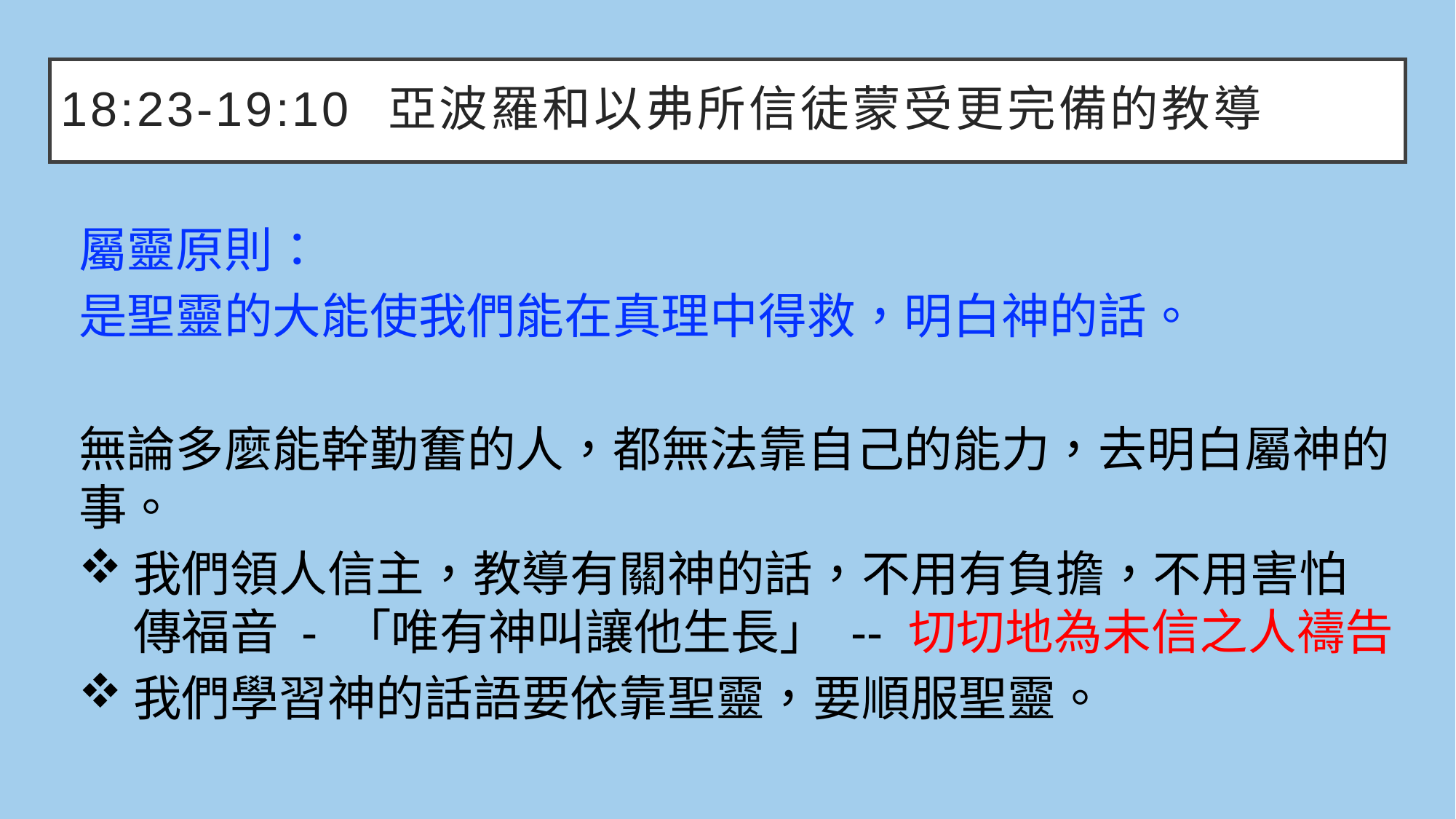

# 18:23-19:10	亞波羅和以弗所信徒蒙受更完備的教導
屬靈原則：
是聖靈的大能使我們能在真理中得救，明白神的話。

無論多麼能幹勤奮的人，都無法靠自己的能力，去明白屬神的事。
我們領人信主，教導有關神的話，不用有負擔，不用害怕傳福音 - 「唯有神叫讓他生長」 -- 切切地為未信之人禱告
我們學習神的話語要依靠聖靈，要順服聖靈。